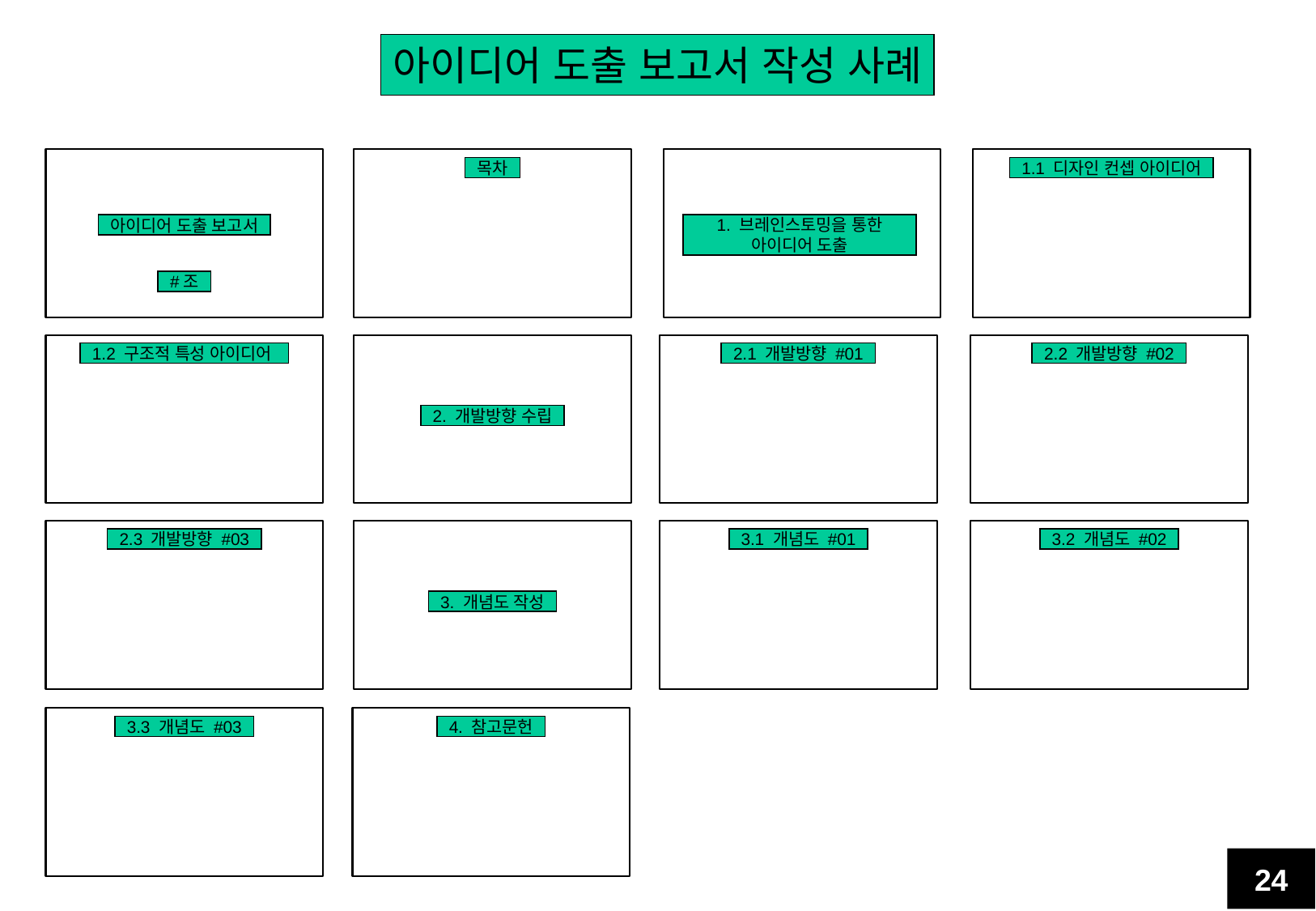

아이디어 도출 보고서 작성 사례

아이디어 도출 보고서

목차
#조

1. 브레인스토밍을 통한
아이디어 도출

1.1 디자인 컨셉 아이디어

1.2 구조적 특성 아이디어

2. 개발방향 수립

2.1 개발방향 #01

2.2 개발방향 #02

2.3 개발방향 #03

3. 개념도 작성

3.1 개념도 #01
3.2 개념도 #02

3.3 개념도 #03

4. 참고문헌
24